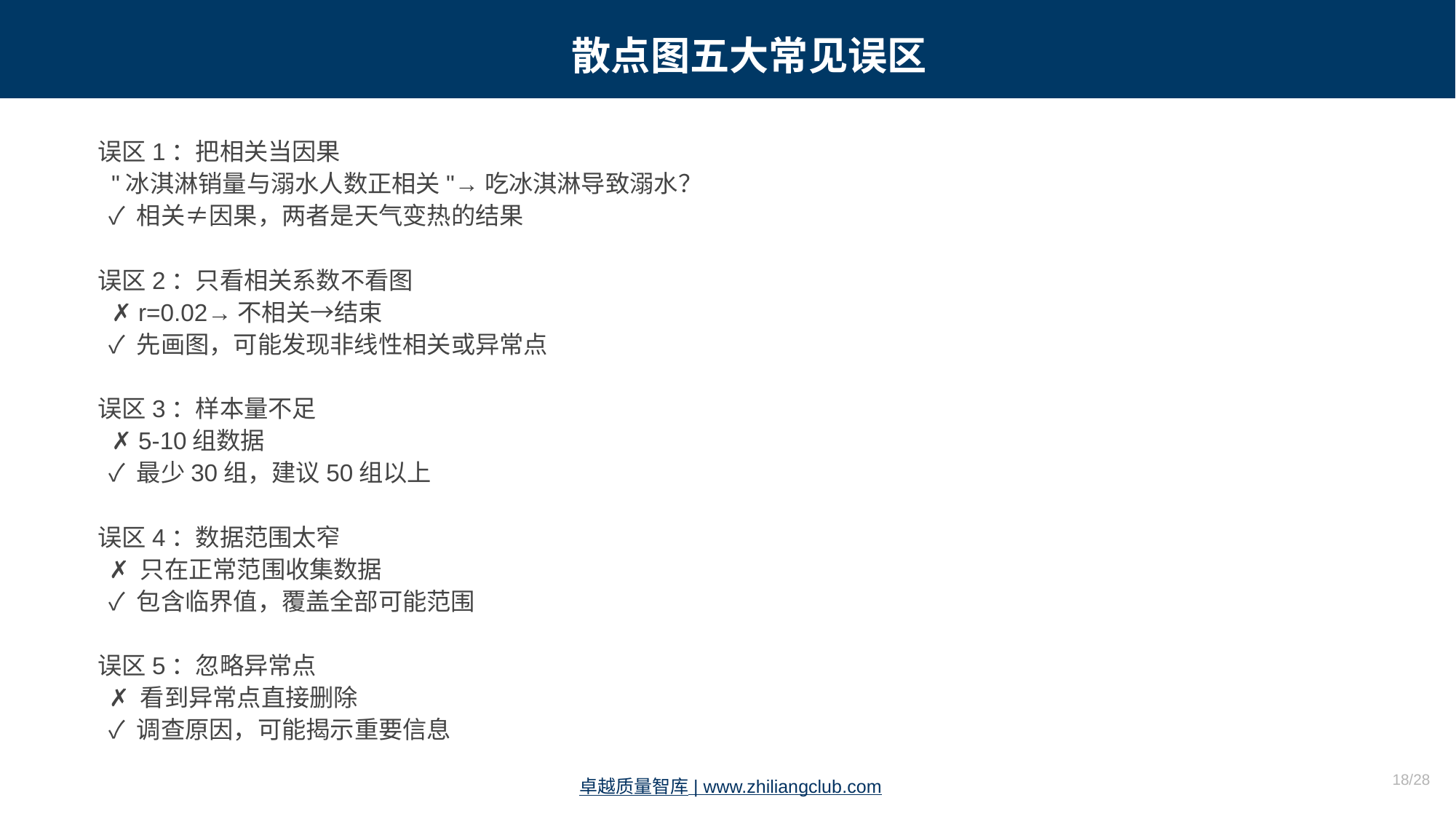

散点图五大常见误区
误区1：把相关当因果
  "冰淇淋销量与溺水人数正相关"→吃冰淇淋导致溺水？
  ✓ 相关≠因果，两者是天气变热的结果

误区2：只看相关系数不看图
  ✗ r=0.02→不相关→结束
  ✓ 先画图，可能发现非线性相关或异常点

误区3：样本量不足
  ✗ 5-10组数据
  ✓ 最少30组，建议50组以上

误区4：数据范围太窄
  ✗ 只在正常范围收集数据
  ✓ 包含临界值，覆盖全部可能范围

误区5：忽略异常点
  ✗ 看到异常点直接删除
  ✓ 调查原因，可能揭示重要信息
18/28